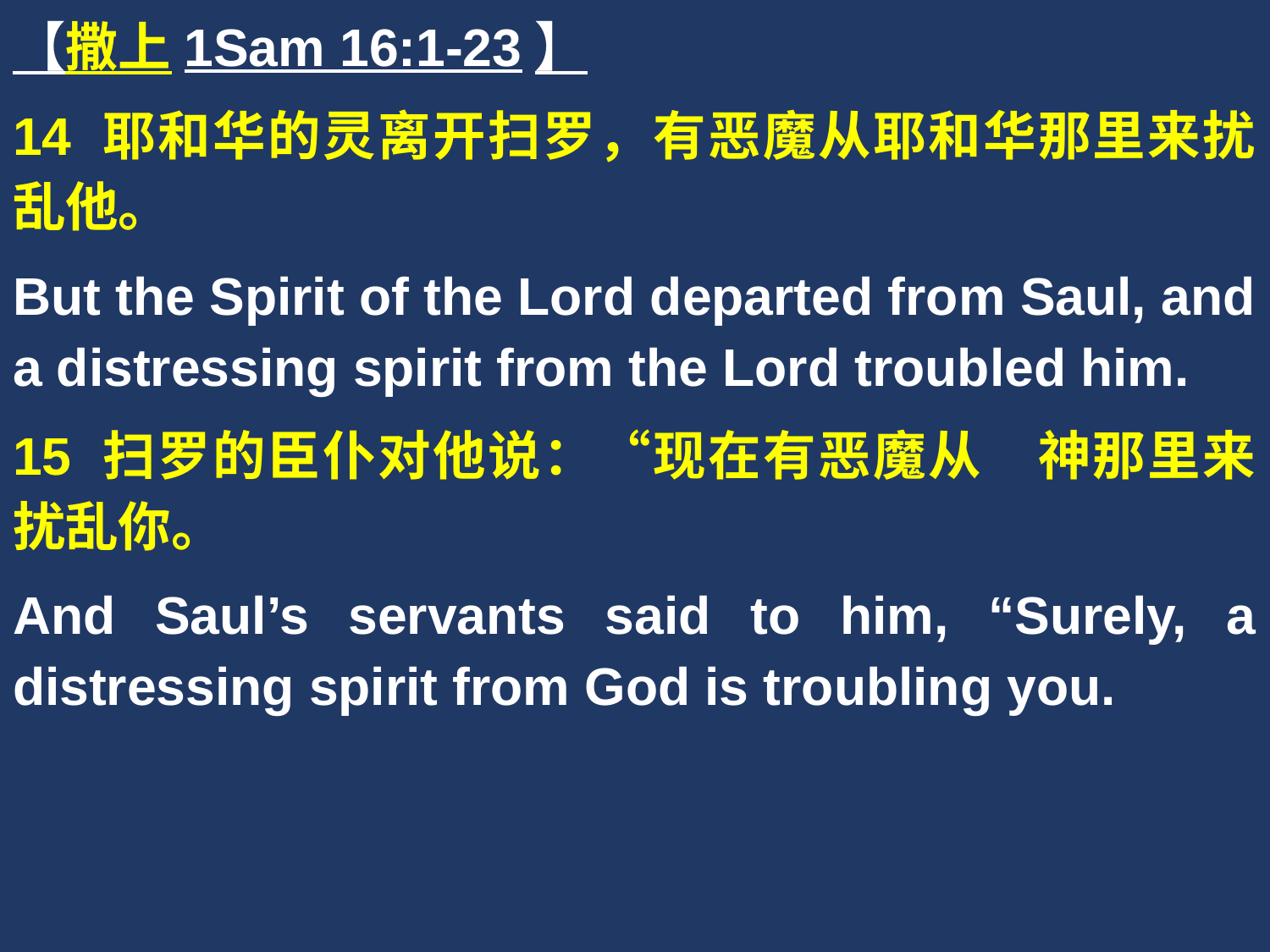

【撒上1Sam 16:1-23】
14 耶和华的灵离开扫罗，有恶魔从耶和华那里来扰乱他。
But the Spirit of the Lord departed from Saul, and a distressing spirit from the Lord troubled him.
15 扫罗的臣仆对他说：“现在有恶魔从　神那里来扰乱你。
And Saul’s servants said to him, “Surely, a distressing spirit from God is troubling you.